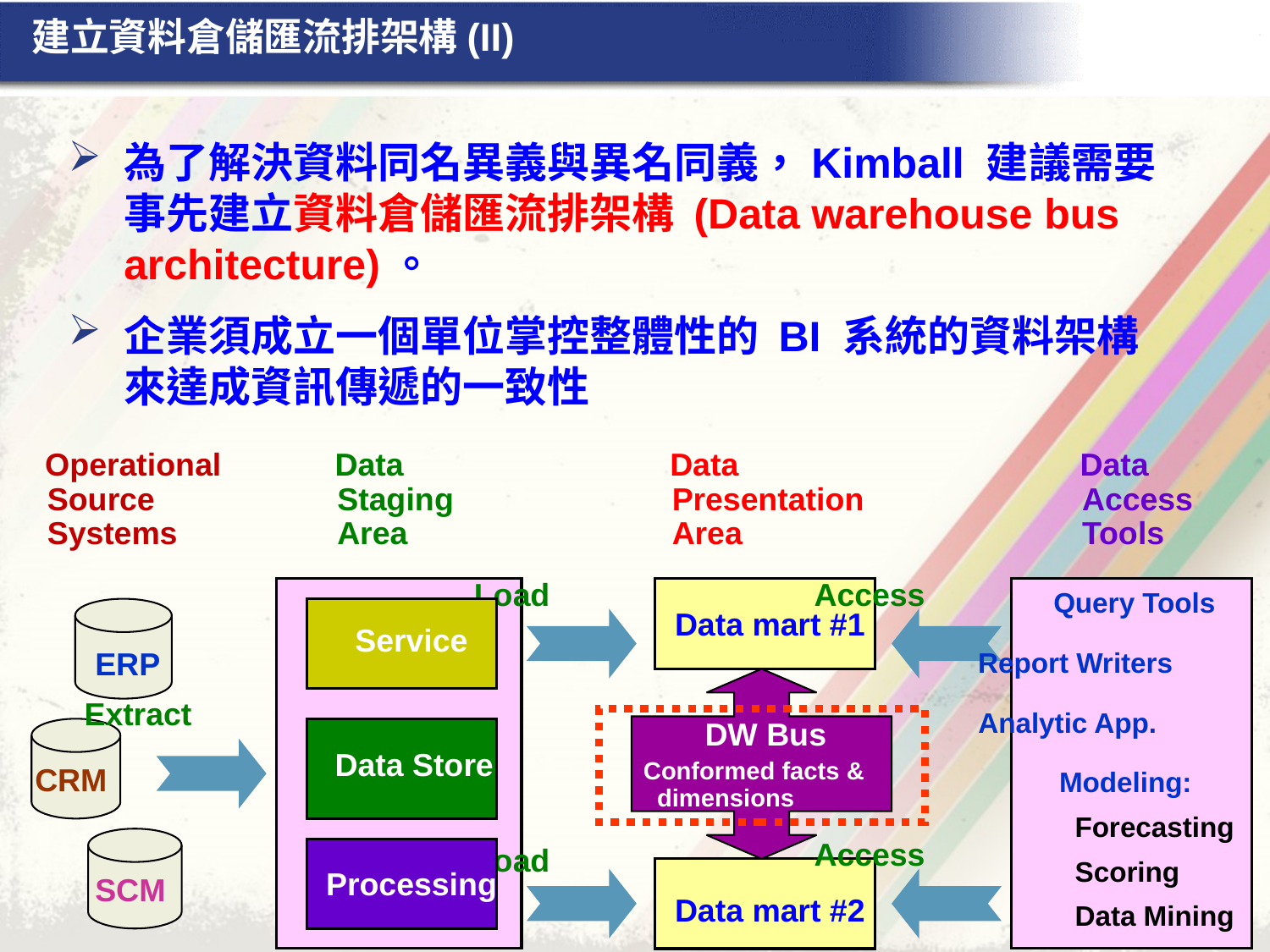

# 建立資料倉儲匯流排架構(II)
為了解決資料同名異義與異名同義，Kimball 建議需要事先建立資料倉儲匯流排架構 (Data warehouse bus architecture)。
企業須成立一個單位掌控整體性的 BI 系統的資料架構來達成資訊傳遞的一致性
      Operational Source Systems
      Data Staging Area
      Data Presentation Area
      Data Access Tools

      Load

      Access

      Query Tools

      Data mart #1
      Service
      ERP
    Report Writers

      Extract
    Analytic App.

      DW Bus

      Data Store
      Conformed facts & dimensions
      CRM
        Modeling:
          Forecasting
          Scoring
          Data Mining

      Access
      Load

     Processing

      SCM
      Data mart #2